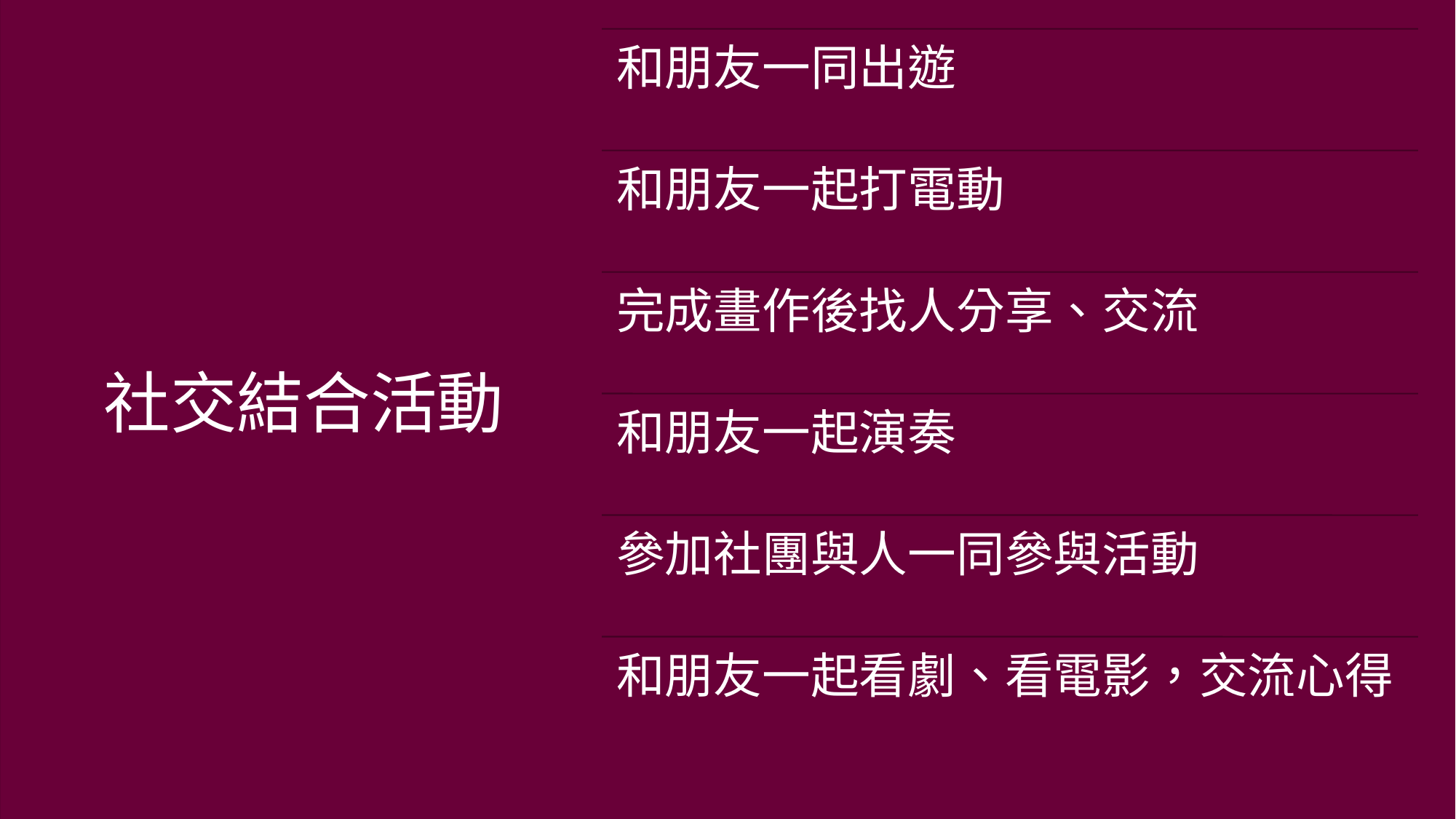

和朋友一同出遊
和朋友一起打電動
完成畫作後找人分享、交流
和朋友一起演奏
參加社團與人一同參與活動
和朋友一起看劇、看電影，交流心得
# 社交結合活動